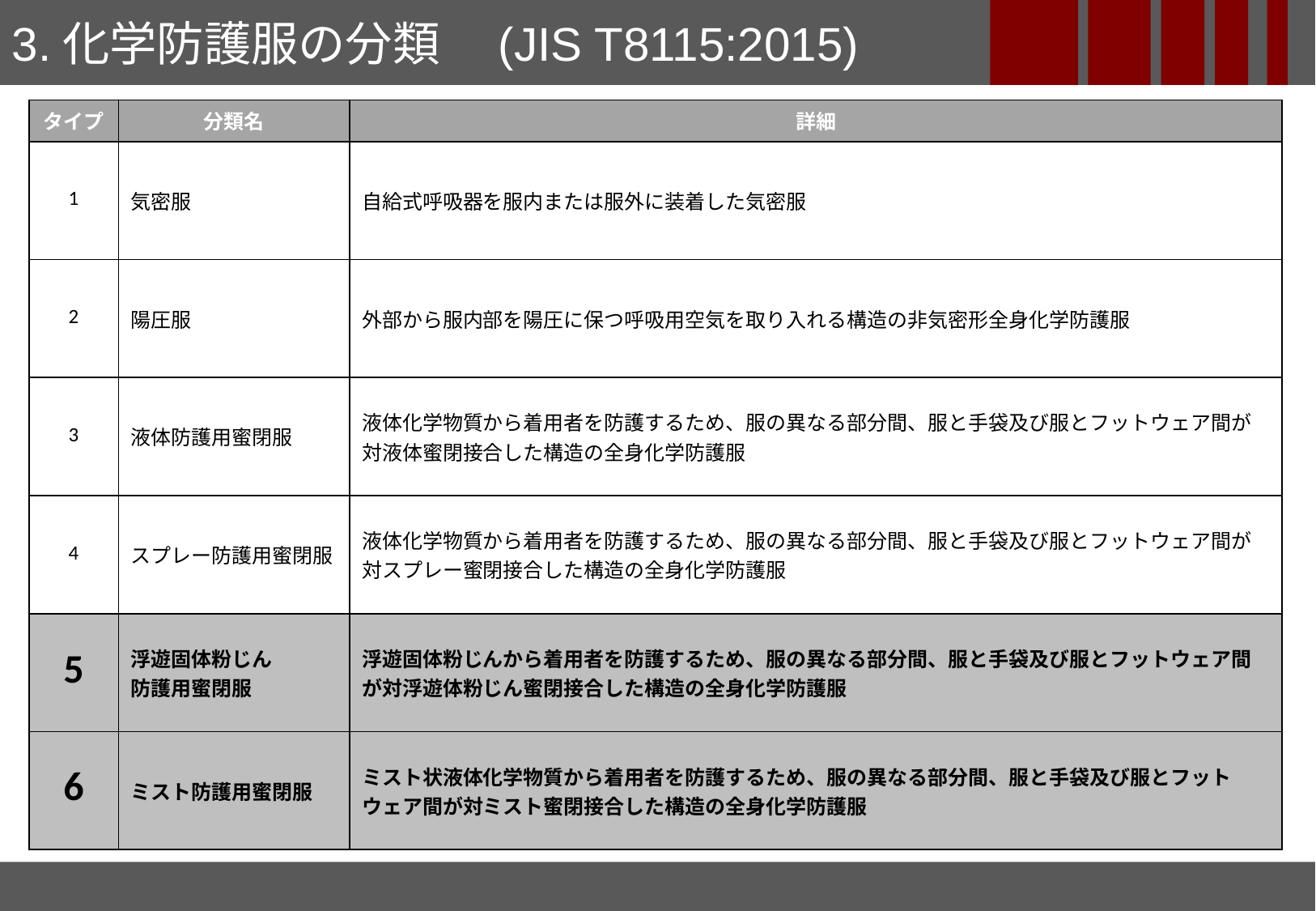

3.化学防護服の分類　(JIS T8115:2015)
| タイプ | 分類名 | 詳細 |
| --- | --- | --- |
| 1 | 気密服 | 自給式呼吸器を服内または服外に装着した気密服 |
| 2 | 陽圧服 | 外部から服内部を陽圧に保つ呼吸用空気を取り入れる構造の非気密形全身化学防護服 |
| 3 | 液体防護用蜜閉服 | 液体化学物質から着用者を防護するため、服の異なる部分間、服と手袋及び服とフットウェア間が 対液体蜜閉接合した構造の全身化学防護服 |
| 4 | スプレー防護用蜜閉服 | 液体化学物質から着用者を防護するため、服の異なる部分間、服と手袋及び服とフットウェア間が 対スプレー蜜閉接合した構造の全身化学防護服 |
| 5 | 浮遊固体粉じん 防護用蜜閉服 | 浮遊固体粉じんから着用者を防護するため、服の異なる部分間、服と手袋及び服とフットウェア間が対浮遊体粉じん蜜閉接合した構造の全身化学防護服 |
| 6 | ミスト防護用蜜閉服 | ミスト状液体化学物質から着用者を防護するため、服の異なる部分間、服と手袋及び服とフットウェア間が対ミスト蜜閉接合した構造の全身化学防護服 |